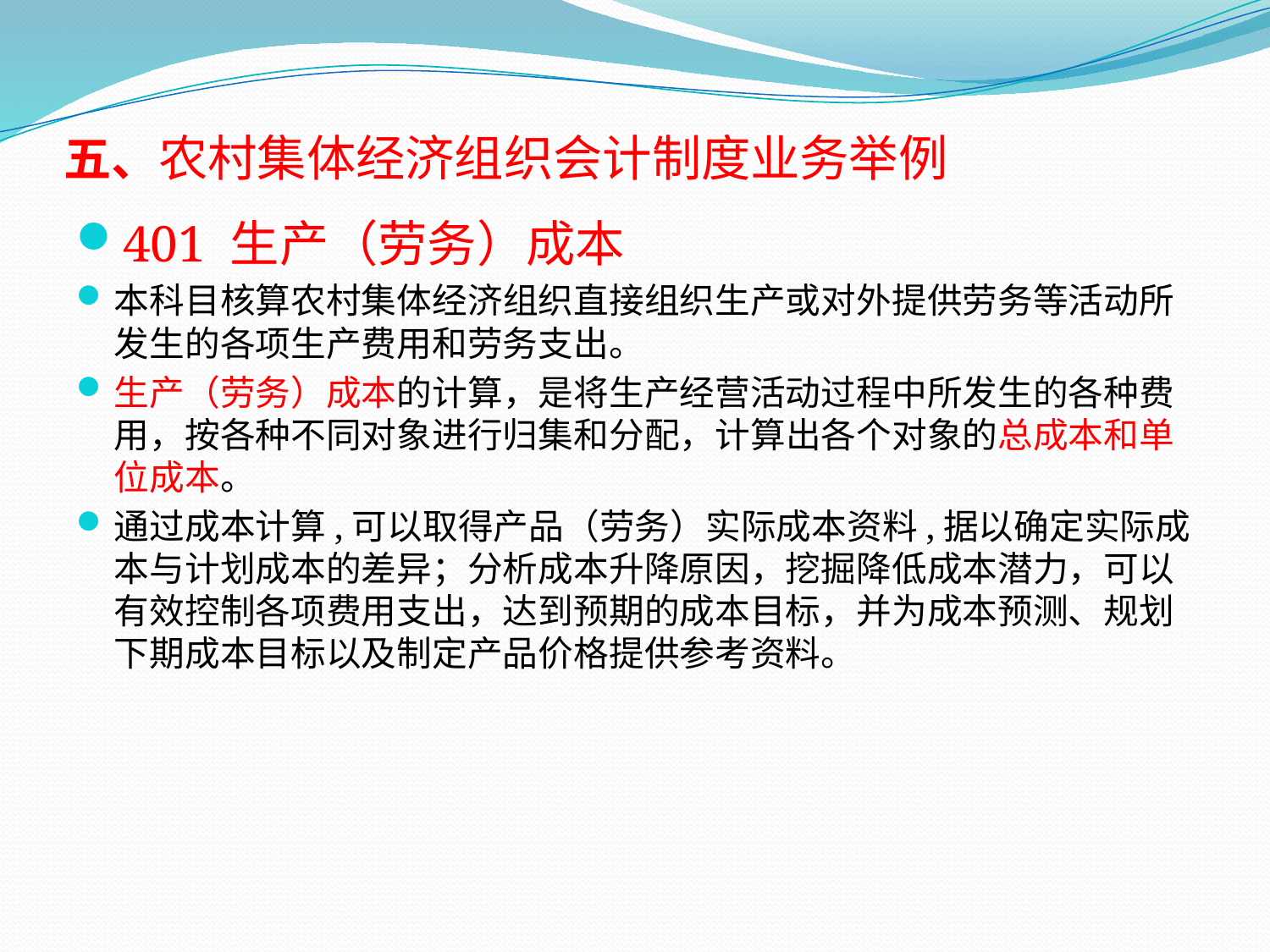

# 五、农村集体经济组织会计制度业务举例
401 生产（劳务）成本
本科目核算农村集体经济组织直接组织生产或对外提供劳务等活动所发生的各项生产费用和劳务支出。
生产（劳务）成本的计算，是将生产经营活动过程中所发生的各种费用，按各种不同对象进行归集和分配，计算出各个对象的总成本和单位成本。
通过成本计算,可以取得产品（劳务）实际成本资料,据以确定实际成本与计划成本的差异；分析成本升降原因，挖掘降低成本潜力，可以有效控制各项费用支出，达到预期的成本目标，并为成本预测、规划下期成本目标以及制定产品价格提供参考资料。